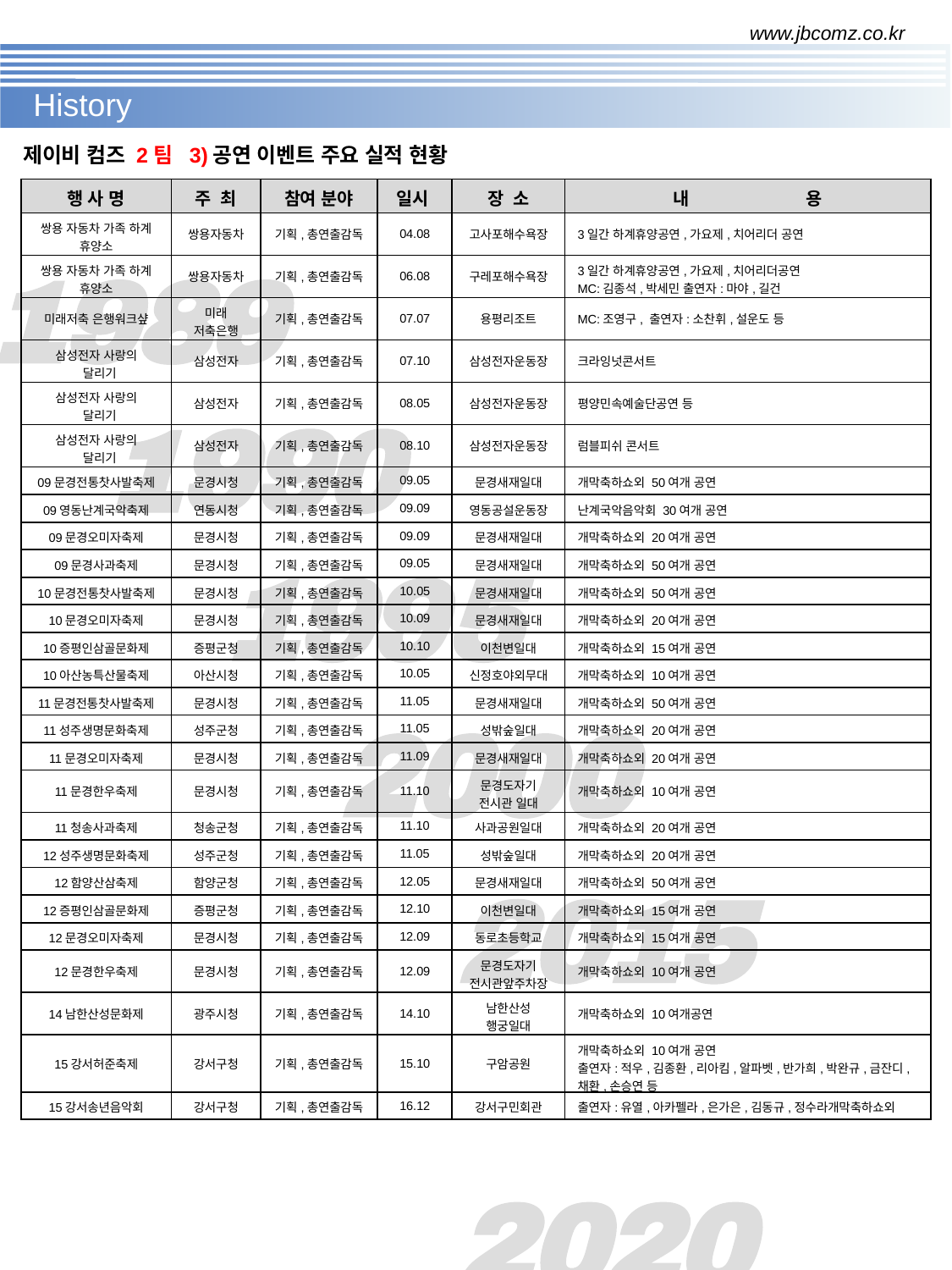

www.jbcomz.co.kr

History
제이비 컴즈 2팀  3)공연 이벤트 주요 실적 현황
| 행 사 명 | 주 최 | 참여 분야 | 일시 | 장 소 | 내 용 |
| --- | --- | --- | --- | --- | --- |
| 쌍용 자동차 가족 하계 휴양소 | 쌍용자동차 | 기획,총연출감독 | 04.08 | 고사포해수욕장 | 3일간 하계휴양공연,가요제,치어리더 공연 |
| 쌍용 자동차 가족 하계 휴양소 | 쌍용자동차 | 기획,총연출감독 | 06.08 | 구레포해수욕장 | 3일간 하계휴양공연,가요제,치어리더공연 MC:김종석,박세민 출연자:마야,길건 |
| 미래저축 은행워크샾 | 미래 저축은행 | 기획,총연출감독 | 07.07 | 용평리조트 | MC:조영구, 출연자:소찬휘,설운도 등 |
| 삼성전자 사랑의 달리기 | 삼성전자 | 기획,총연출감독 | 07.10 | 삼성전자운동장 | 크라잉넛콘서트 |
| 삼성전자 사랑의 달리기 | 삼성전자 | 기획,총연출감독 | 08.05 | 삼성전자운동장 | 평양민속예술단공연 등 |
| 삼성전자 사랑의 달리기 | 삼성전자 | 기획,총연출감독 | 08.10 | 삼성전자운동장 | 럼블피쉬 콘서트 |
| 09문경전통찻사발축제 | 문경시청 | 기획,총연출감독 | 09.05 | 문경새재일대 | 개막축하쇼외 50여개 공연 |
| 09영동난계국악축제 | 연동시청 | 기획,총연출감독 | 09.09 | 영동공설운동장 | 난계국악음악회 30여개 공연 |
| 09문경오미자축제 | 문경시청 | 기획,총연출감독 | 09.09 | 문경새재일대 | 개막축하쇼외 20여개 공연 |
| 09문경사과축제 | 문경시청 | 기획,총연출감독 | 09.05 | 문경새재일대 | 개막축하쇼외 50여개 공연 |
| 10문경전통찻사발축제 | 문경시청 | 기획,총연출감독 | 10.05 | 문경새재일대 | 개막축하쇼외 50여개 공연 |
| 10문경오미자축제 | 문경시청 | 기획,총연출감독 | 10.09 | 문경새재일대 | 개막축하쇼외 20여개 공연 |
| 10증평인삼골문화제 | 증평군청 | 기획,총연출감독 | 10.10 | 이천변일대 | 개막축하쇼외 15여개 공연 |
| 10아산농특산물축제 | 아산시청 | 기획,총연출감독 | 10.05 | 신정호야외무대 | 개막축하쇼외 10여개 공연 |
| 11문경전통찻사발축제 | 문경시청 | 기획,총연출감독 | 11.05 | 문경새재일대 | 개막축하쇼외 50여개 공연 |
| 11성주생명문화축제 | 성주군청 | 기획,총연출감독 | 11.05 | 성밖숲일대 | 개막축하쇼외 20여개 공연 |
| 11문경오미자축제 | 문경시청 | 기획,총연출감독 | 11.09 | 문경새재일대 | 개막축하쇼외 20여개 공연 |
| 11문경한우축제 | 문경시청 | 기획,총연출감독 | 11.10 | 문경도자기 전시관 일대 | 개막축하쇼외 10여개 공연 |
| 11청송사과축제 | 청송군청 | 기획,총연출감독 | 11.10 | 사과공원일대 | 개막축하쇼외 20여개 공연 |
| 12성주생명문화축제 | 성주군청 | 기획,총연출감독 | 11.05 | 성밖숲일대 | 개막축하쇼외 20여개 공연 |
| 12함양산삼축제 | 함양군청 | 기획,총연출감독 | 12.05 | 문경새재일대 | 개막축하쇼외 50여개 공연 |
| 12증평인삼골문화제 | 증평군청 | 기획,총연출감독 | 12.10 | 이천변일대 | 개막축하쇼외 15여개 공연 |
| 12문경오미자축제 | 문경시청 | 기획,총연출감독 | 12.09 | 동로초등학교 | 개막축하쇼외 15여개 공연 |
| 12문경한우축제 | 문경시청 | 기획,총연출감독 | 12.09 | 문경도자기 전시관앞주차장 | 개막축하쇼외 10여개 공연 |
| 14남한산성문화제 | 광주시청 | 기획,총연출감독 | 14.10 | 남한산성 행궁일대 | 개막축하쇼외 10여개공연 |
| 15강서허준축제 | 강서구청 | 기획,총연출감독 | 15.10 | 구암공원 | 개막축하쇼외 10여개 공연 출연자:적우,김종환,리아킴,알파벳,반가희,박완규,금잔디,채환,손승연 등 |
| 15강서송년음악회 | 강서구청 | 기획,총연출감독 | 16.12 | 강서구민회관 | 출연자:유열,아카펠라,은가은,김동규,정수라개막축하쇼외 |
1989
1990
1995
2000
2015
		2020